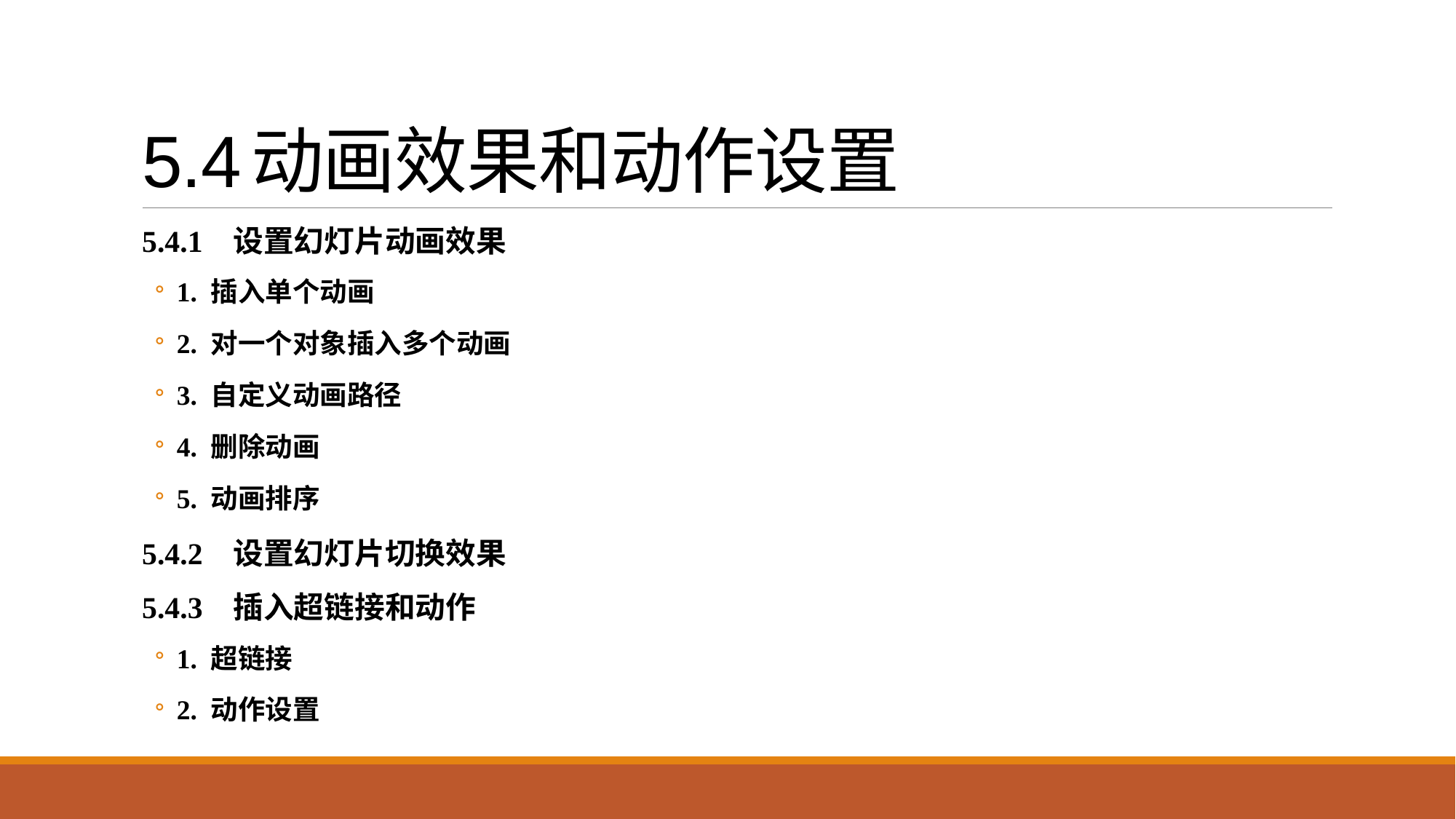

# 5.4	动画效果和动作设置
5.4.1   设置幻灯片动画效果
1. 插入单个动画
2. 对一个对象插入多个动画
3. 自定义动画路径
4. 删除动画
5. 动画排序
5.4.2   设置幻灯片切换效果
5.4.3   插入超链接和动作
1. 超链接
2. 动作设置